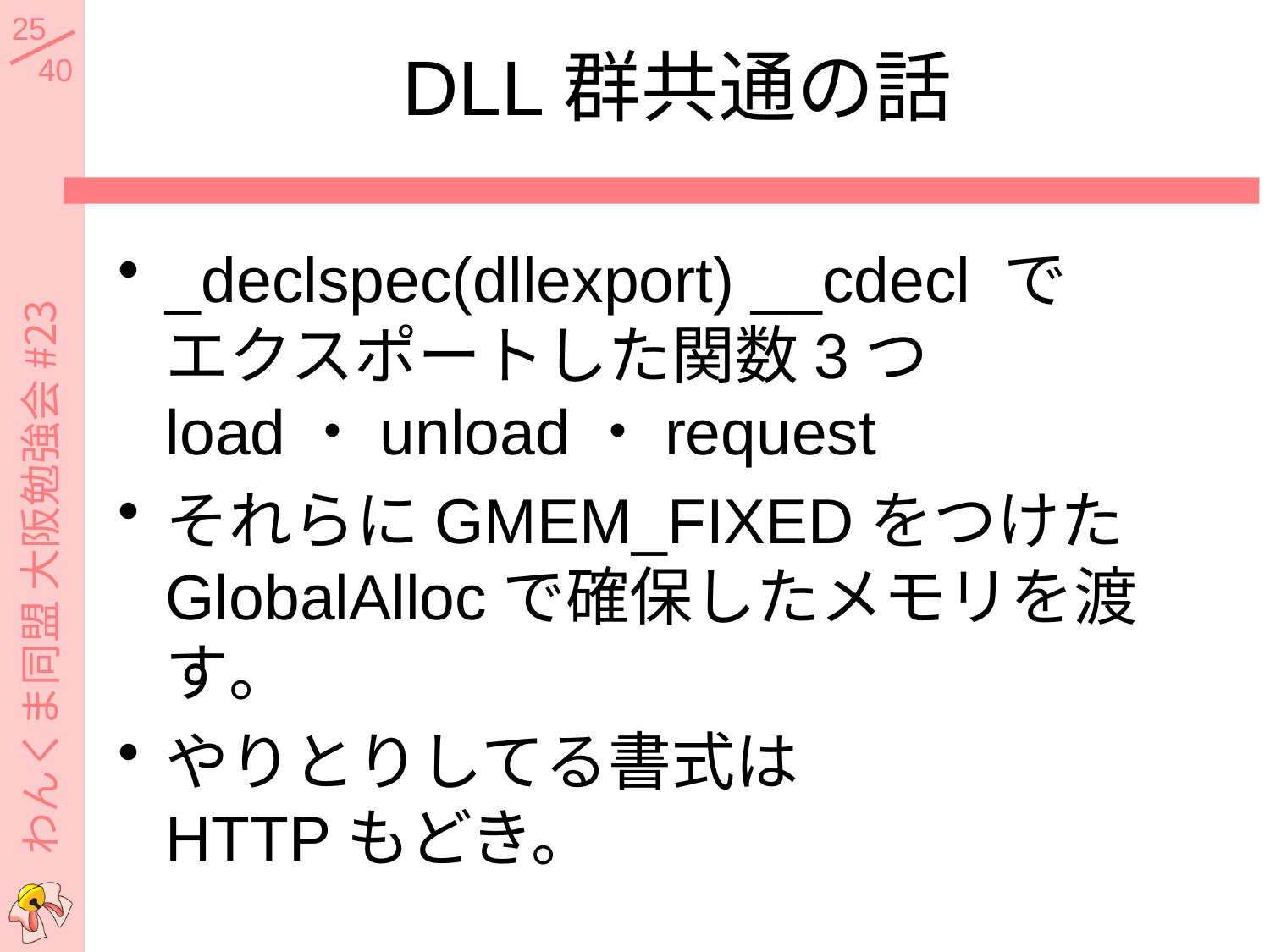

# DLL群共通の話
_declspec(dllexport) __cdecl で
エクスポートした関数3つ
load・unload・request
それらにGMEM_FIXEDをつけた
GlobalAllocで確保したメモリを渡す。
やりとりしてる書式は
HTTPもどき。
わんくま同盟 大阪勉強会 #23